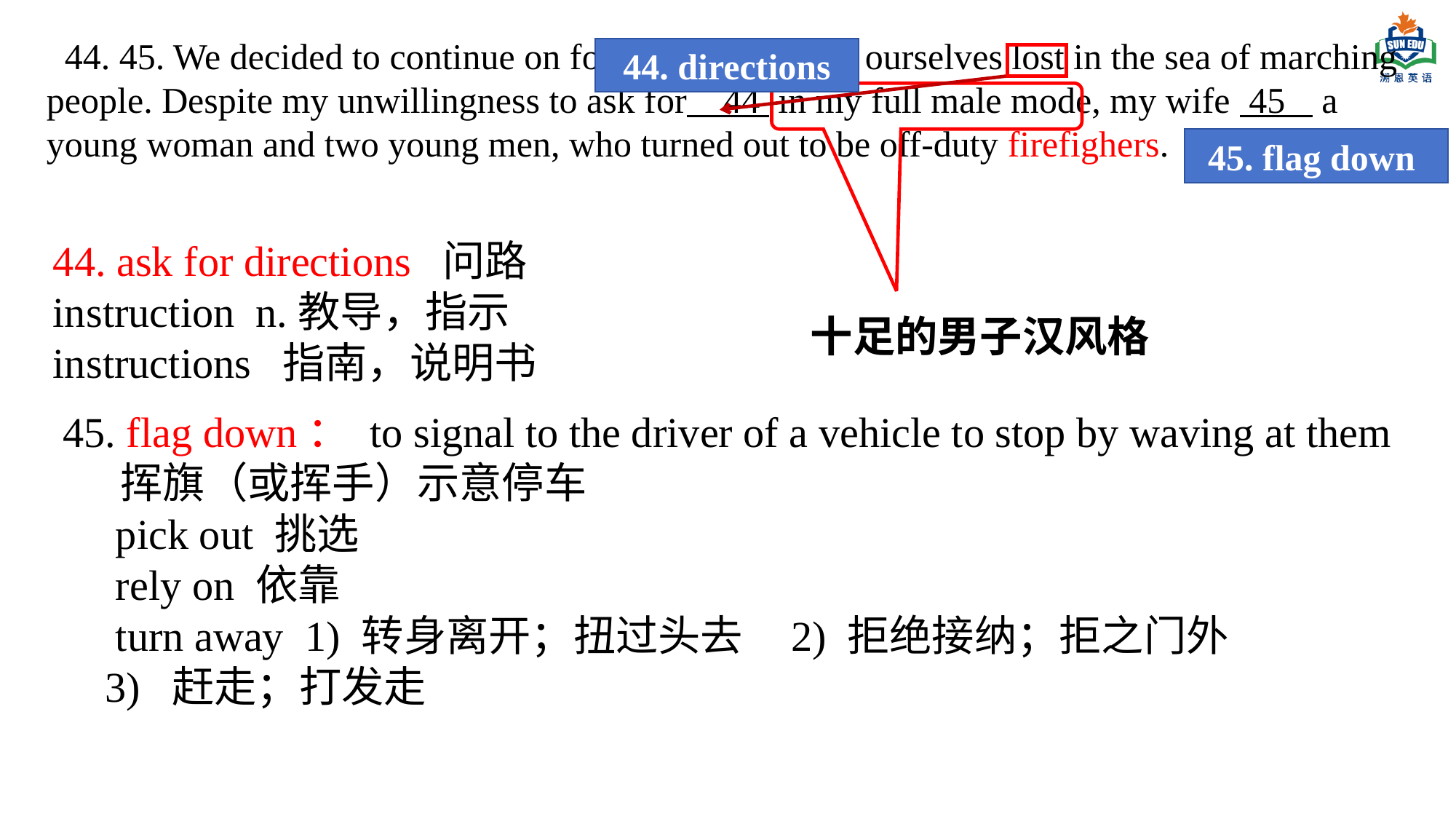

44. 45. We decided to continue on foot but soon found ourselves lost in the sea of marching people. Despite my unwillingness to ask for    44  in my full male mode, my wife  45    a young woman and two young men, who turned out to be off-duty firefighers.
44. directions

45. flag down
44. ask for directions  问路
instruction  n.教导，指示
instructions  指南，说明书
十足的男子汉风格
45. flag down： to signal to the driver of a vehicle to stop by waving at them
     挥旗（或挥手）示意停车
     pick out 挑选
     rely on 依靠
     turn away  1) 转身离开；扭过头去    2) 拒绝接纳；拒之门外
    3)  赶走；打发走